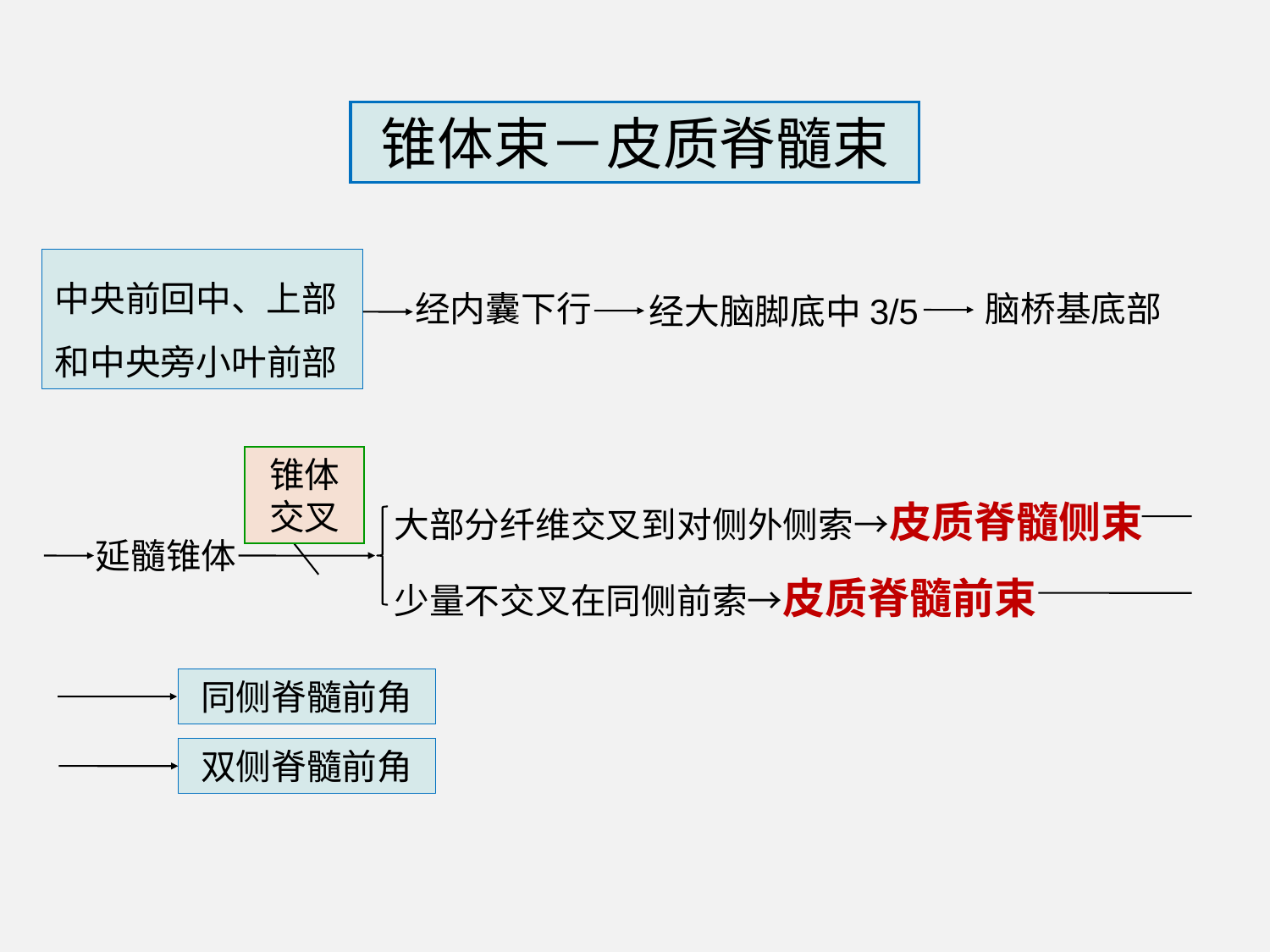

锥体束－皮质脊髓束
中央前回中、上部和中央旁小叶前部
经内囊下行
脑桥基底部
经大脑脚底中3/5

锥体交叉
大部分纤维交叉到对侧外侧索→皮质脊髓侧束
少量不交叉在同侧前索→皮质脊髓前束

延髓锥体

同侧脊髓前角

双侧脊髓前角